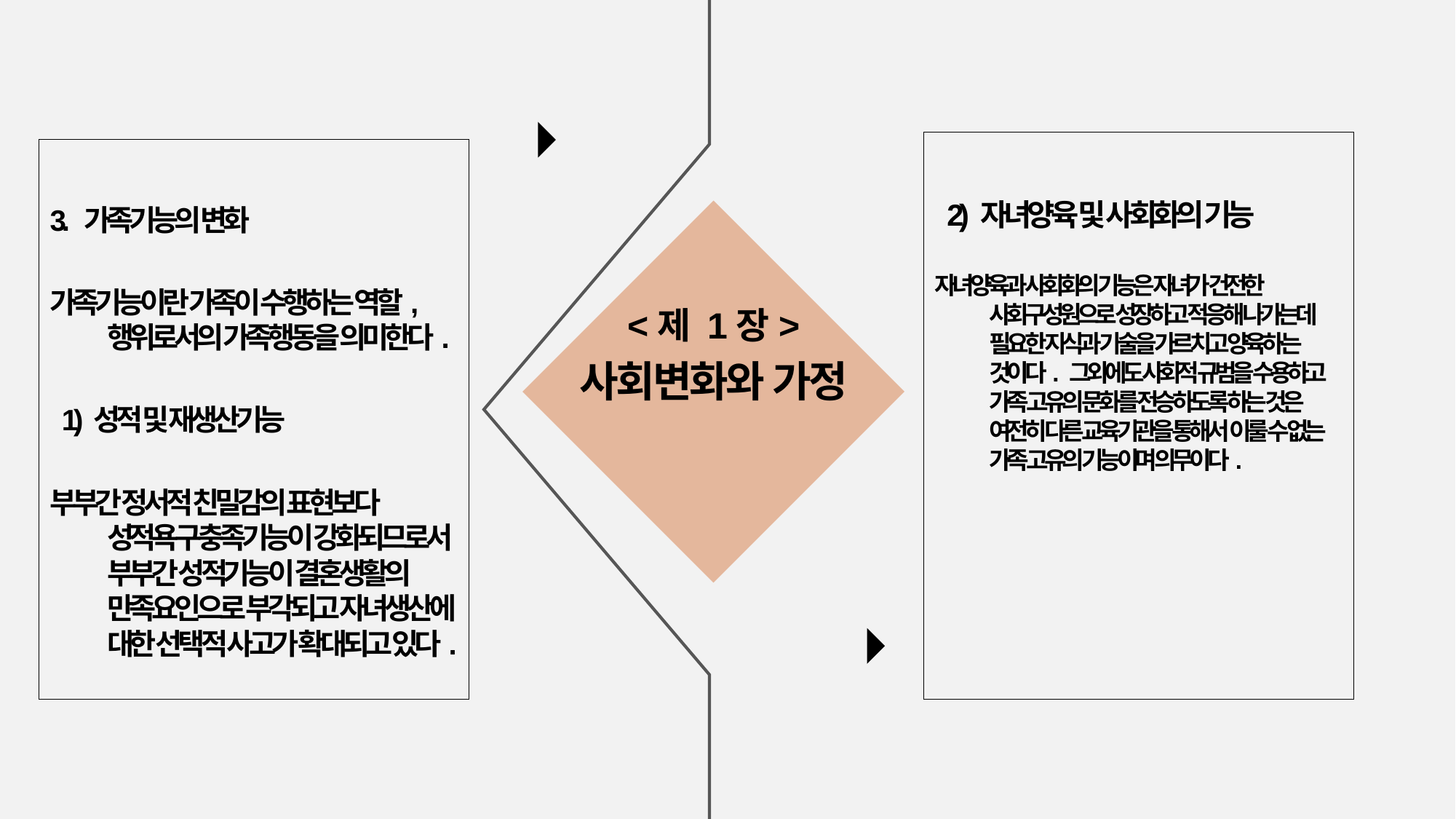

2) 자녀양육 및 사회화의 기능

자녀양육과 사회화의 기능은 자녀가 건전한 사회구성원으로 성장하고 적응해 나가는데 필요한 지식과 기술을 가르치고 양육하는 것이다.  그외에도 사회적 규범을 수용하고  가족 고유의 문화를 전승하도록 하는 것은  여전히 다른 교육기관을 통해서  이룰 수 없는 가족 고유의 기능이며 의무이다.

3.  가족기능의 변화

가족기능이란 가족이 수행하는 역할,   행위로서의 가족행동을 의미한다.

  1) 성적 및 재생산기능

부부간 정서적 친밀감의 표현보다 성적욕구충족기능이 강화되므로서 부부간 성적기능이 결혼생활의 만족요인으로 부각되고 자녀생산에 대한 선택적 사고가 확대되고 있다.

<제 1장>
사회변화와 가정
START